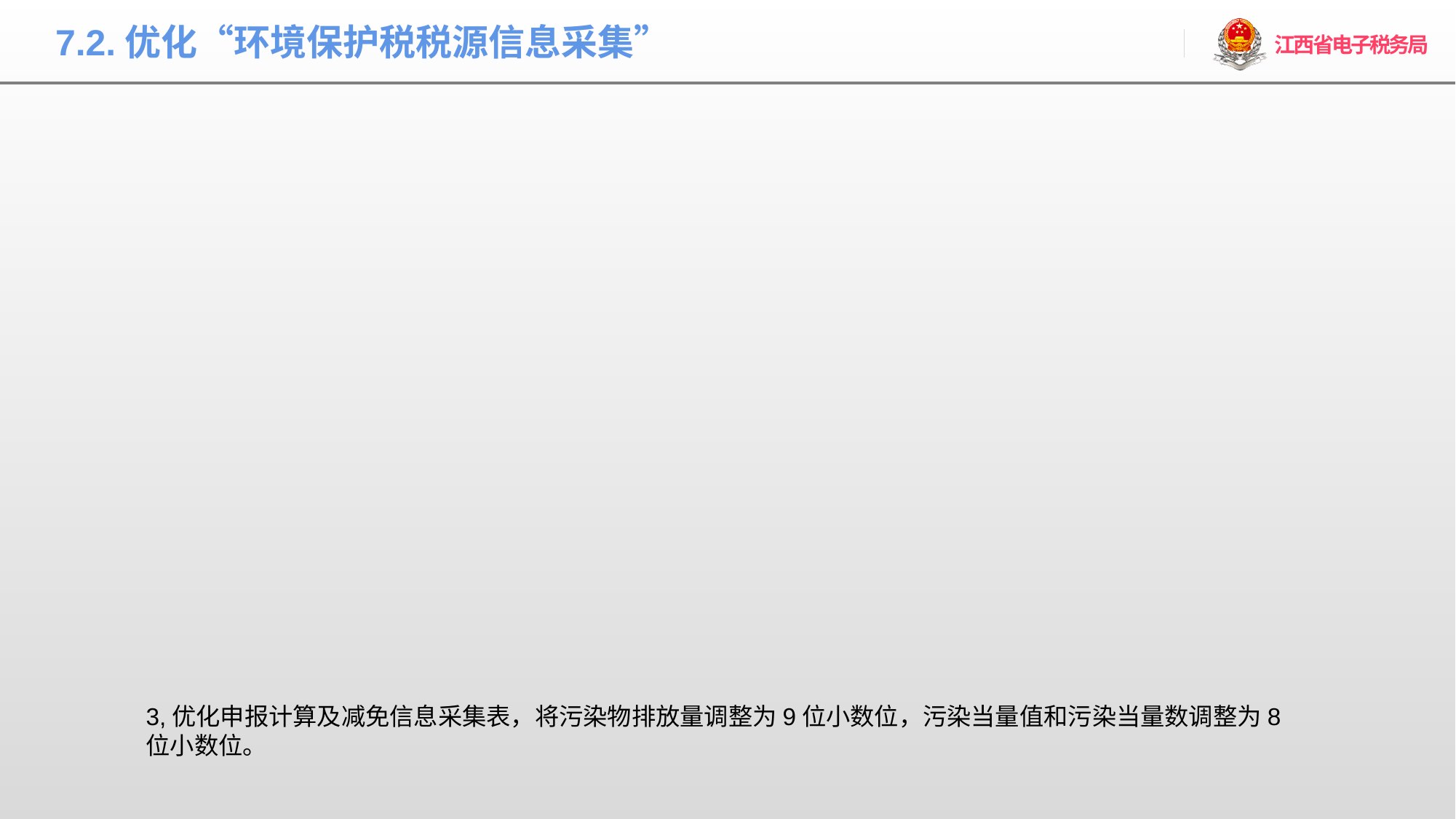

7.2.优化“环境保护税税源信息采集”
3,优化申报计算及减免信息采集表，将污染物排放量调整为9位小数位，污染当量值和污染当量数调整为8位小数位。